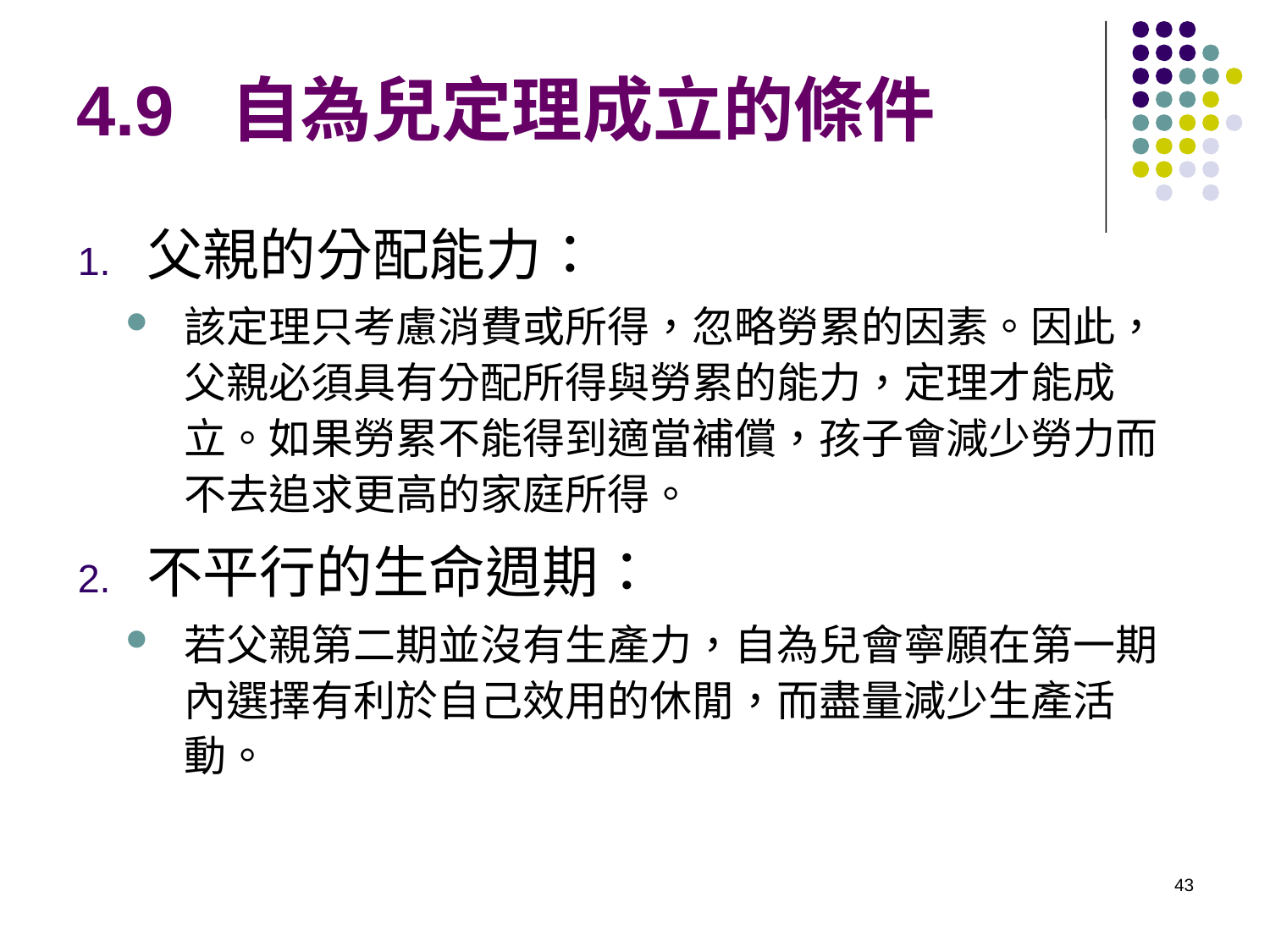

# 4.9  自為兒定理成立的條件
父親的分配能力：
該定理只考慮消費或所得，忽略勞累的因素。因此，父親必須具有分配所得與勞累的能力，定理才能成立。如果勞累不能得到適當補償，孩子會減少勞力而不去追求更高的家庭所得。
不平行的生命週期：
若父親第二期並沒有生產力，自為兒會寧願在第一期內選擇有利於自己效用的休閒，而盡量減少生產活動。
43